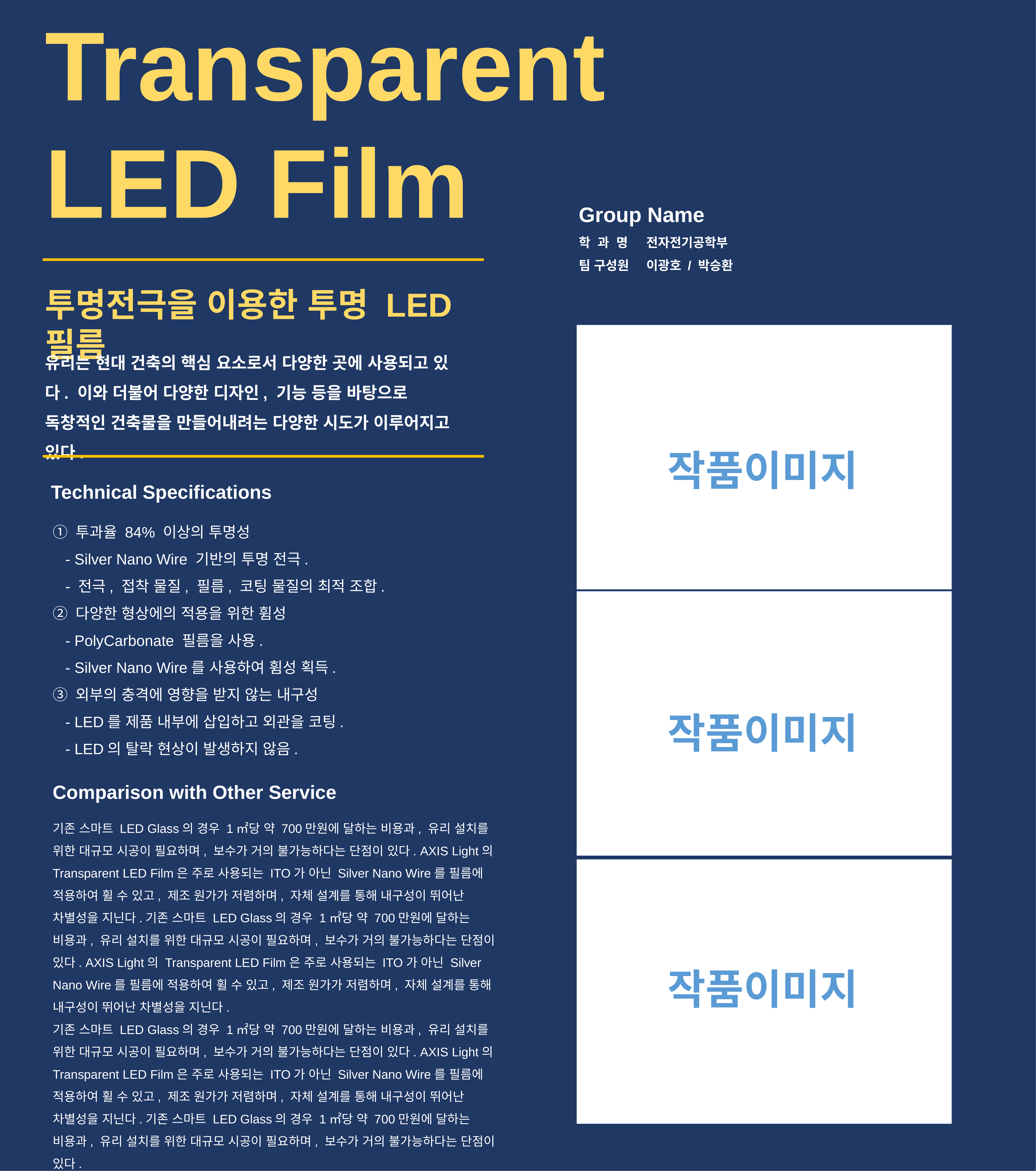

Transparent LED Film
Group Name
학  과  명
팀 구성원
전자전기공학부
이광호 / 박승환

투명전극을 이용한 투명 LED 필름

유리는 현대 건축의 핵심 요소로서 다양한 곳에 사용되고 있다. 이와 더불어 다양한 디자인, 기능 등을 바탕으로 독창적인 건축물을 만들어내려는 다양한 시도가 이루어지고 있다.
작품이미지

Technical Specifications
① 투과율 84% 이상의 투명성
   - Silver Nano Wire 기반의 투명 전극.
   - 전극, 접착 물질, 필름, 코팅 물질의 최적 조합.
② 다양한 형상에의 적용을 위한 휨성
   - PolyCarbonate 필름을 사용.
   - Silver Nano Wire를 사용하여 휨성 획득.
③ 외부의 충격에 영향을 받지 않는 내구성
   - LED를 제품 내부에 삽입하고 외관을 코팅.
   - LED의 탈락 현상이 발생하지 않음.

작품이미지
Comparison with Other Service
기존 스마트 LED Glass의 경우 1㎡당 약 700만원에 달하는 비용과, 유리 설치를 위한 대규모 시공이 필요하며, 보수가 거의 불가능하다는 단점이 있다. AXIS Light의 Transparent LED Film은 주로 사용되는 ITO가 아닌 Silver Nano Wire를 필름에 적용하여 휠 수 있고, 제조 원가가 저렴하며, 자체 설계를 통해 내구성이 뛰어난 차별성을 지닌다.기존 스마트 LED Glass의 경우 1㎡당 약 700만원에 달하는 비용과, 유리 설치를 위한 대규모 시공이 필요하며, 보수가 거의 불가능하다는 단점이 있다. AXIS Light의 Transparent LED Film은 주로 사용되는 ITO가 아닌 Silver Nano Wire를 필름에 적용하여 휠 수 있고, 제조 원가가 저렴하며, 자체 설계를 통해 내구성이 뛰어난 차별성을 지닌다.
기존 스마트 LED Glass의 경우 1㎡당 약 700만원에 달하는 비용과, 유리 설치를 위한 대규모 시공이 필요하며, 보수가 거의 불가능하다는 단점이 있다. AXIS Light의 Transparent LED Film은 주로 사용되는 ITO가 아닌 Silver Nano Wire를 필름에 적용하여 휠 수 있고, 제조 원가가 저렴하며, 자체 설계를 통해 내구성이 뛰어난 차별성을 지닌다.기존 스마트 LED Glass의 경우 1㎡당 약 700만원에 달하는 비용과, 유리 설치를 위한 대규모 시공이 필요하며, 보수가 거의 불가능하다는 단점이 있다.

작품이미지